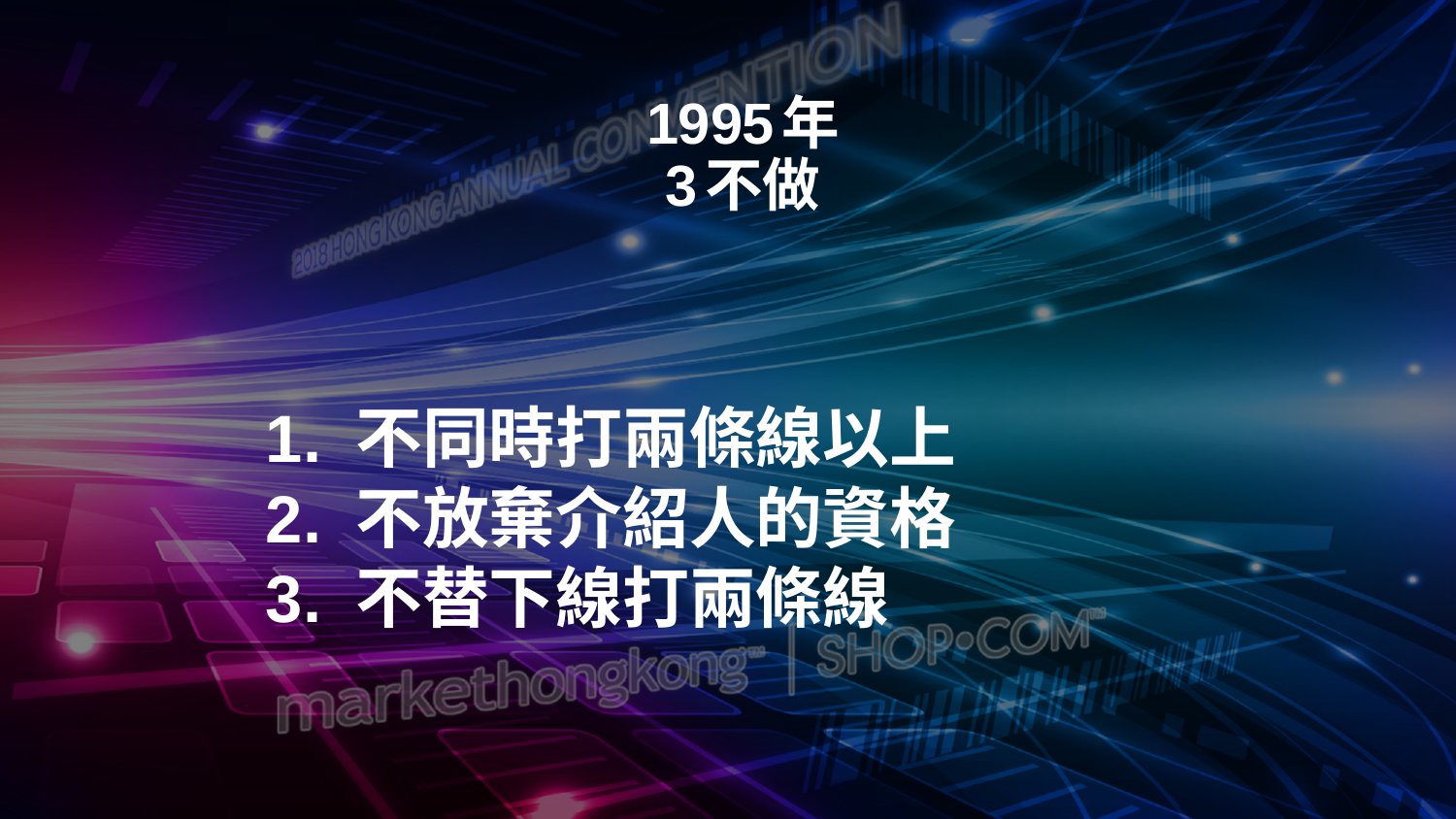

# 1995年 3不做

1. 不同時打兩條線以上
2. 不放棄介紹人的資格
3. 不替下線打兩條線